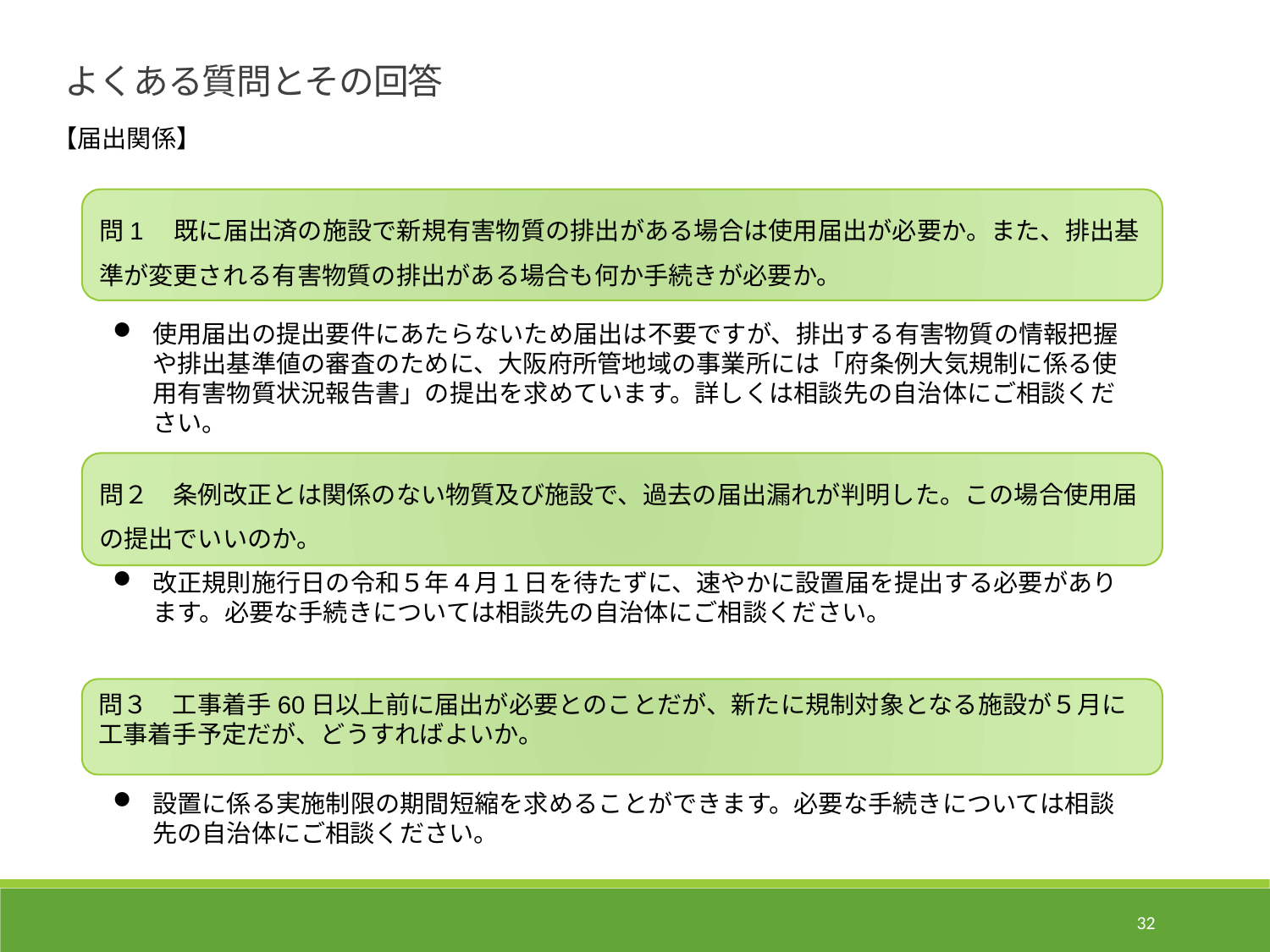

よくある質問とその回答
【届出関係】
問1　既に届出済の施設で新規有害物質の排出がある場合は使用届出が必要か。また、排出基準が変更される有害物質の排出がある場合も何か手続きが必要か。
使用届出の提出要件にあたらないため届出は不要ですが、排出する有害物質の情報把握や排出基準値の審査のために、大阪府所管地域の事業所には「府条例大気規制に係る使用有害物質状況報告書」の提出を求めています。詳しくは相談先の自治体にご相談ください。
問２　条例改正とは関係のない物質及び施設で、過去の届出漏れが判明した。この場合使用届の提出でいいのか。
改正規則施行日の令和５年４月１日を待たずに、速やかに設置届を提出する必要があります。必要な手続きについては相談先の自治体にご相談ください。
問３　工事着手60日以上前に届出が必要とのことだが、新たに規制対象となる施設が５月に工事着手予定だが、どうすればよいか。
設置に係る実施制限の期間短縮を求めることができます。必要な手続きについては相談先の自治体にご相談ください。
32